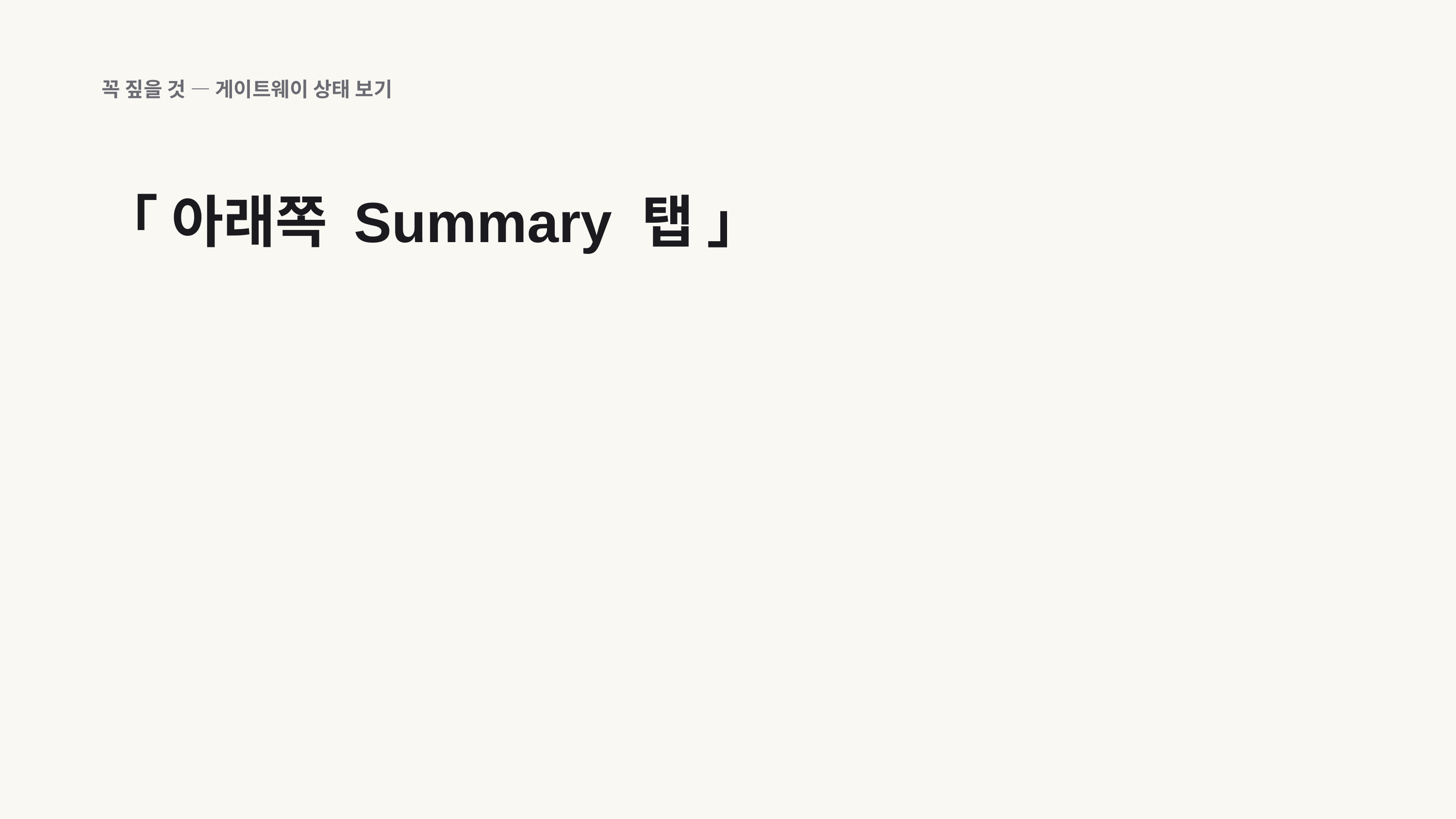

꼭 짚을 것 — 게이트웨이 상태 보기
「 아래쪽 Summary 탭 」